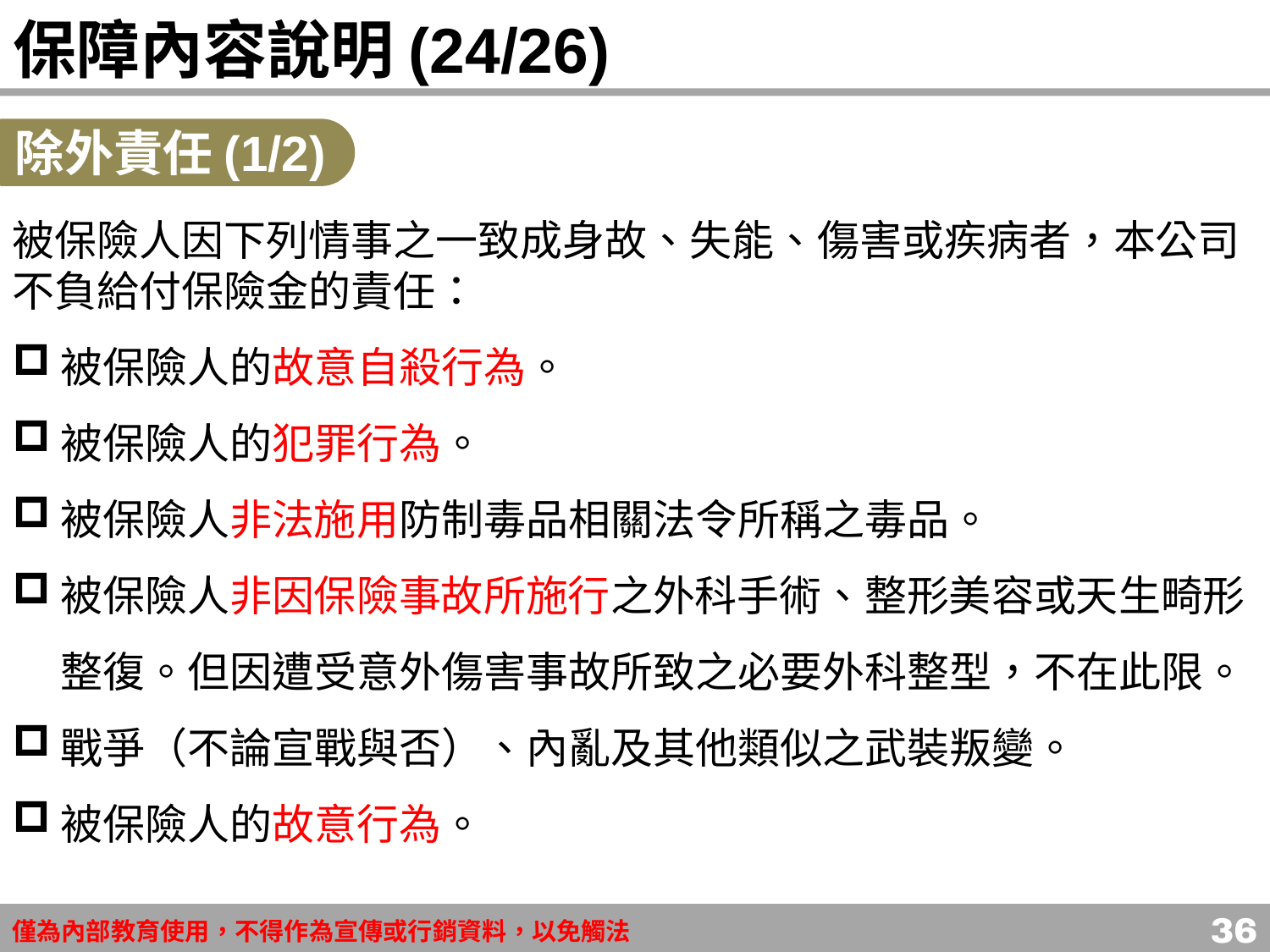

# 保障內容說明(24/26)
除外責任(1/2)

被保險人因下列情事之一致成身故、失能、傷害或疾病者，本公司不負給付保險金的責任：
被保險人的故意自殺行為。
被保險人的犯罪行為。
被保險人非法施用防制毒品相關法令所稱之毒品。
被保險人非因保險事故所施行之外科手術、整形美容或天生畸形整復。但因遭受意外傷害事故所致之必要外科整型，不在此限。
戰爭（不論宣戰與否）、內亂及其他類似之武裝叛變。
被保險人的故意行為。

36